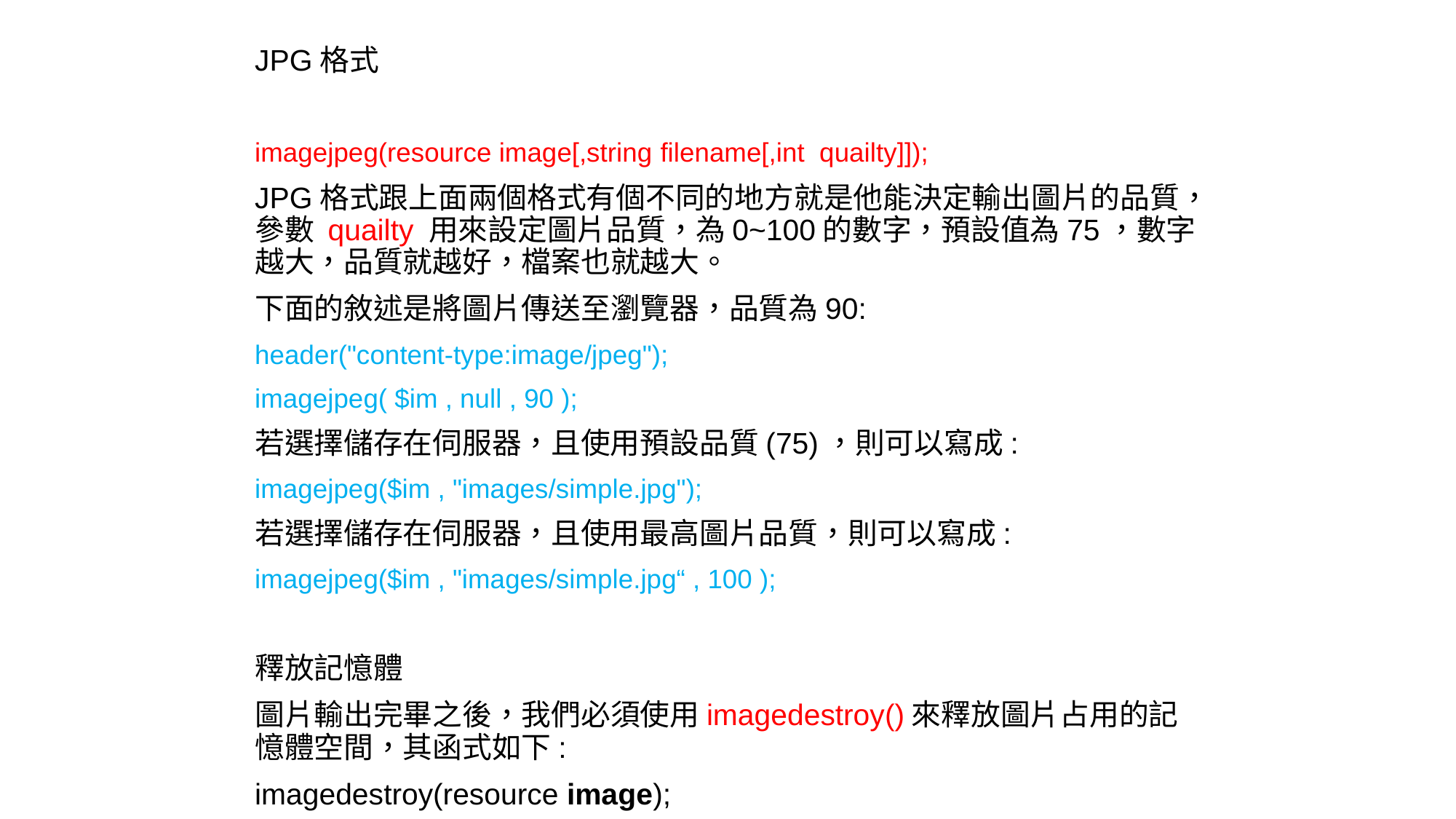

JPG格式

imagejpeg(resource image[,string filename[,int  quailty]]);
JPG格式跟上面兩個格式有個不同的地方就是他能決定輸出圖片的品質，參數 quailty 用來設定圖片品質，為0~100的數字，預設值為75，數字越大，品質就越好，檔案也就越大。
下面的敘述是將圖片傳送至瀏覽器，品質為90:
header("content-type:image/jpeg");
imagejpeg( $im , null , 90 );
若選擇儲存在伺服器，且使用預設品質(75)，則可以寫成:
imagejpeg($im , "images/simple.jpg");
若選擇儲存在伺服器，且使用最高圖片品質，則可以寫成:
imagejpeg($im , "images/simple.jpg“ , 100 );

釋放記憶體
圖片輸出完畢之後，我們必須使用imagedestroy()來釋放圖片占用的記憶體空間，其函式如下:
imagedestroy(resource image);